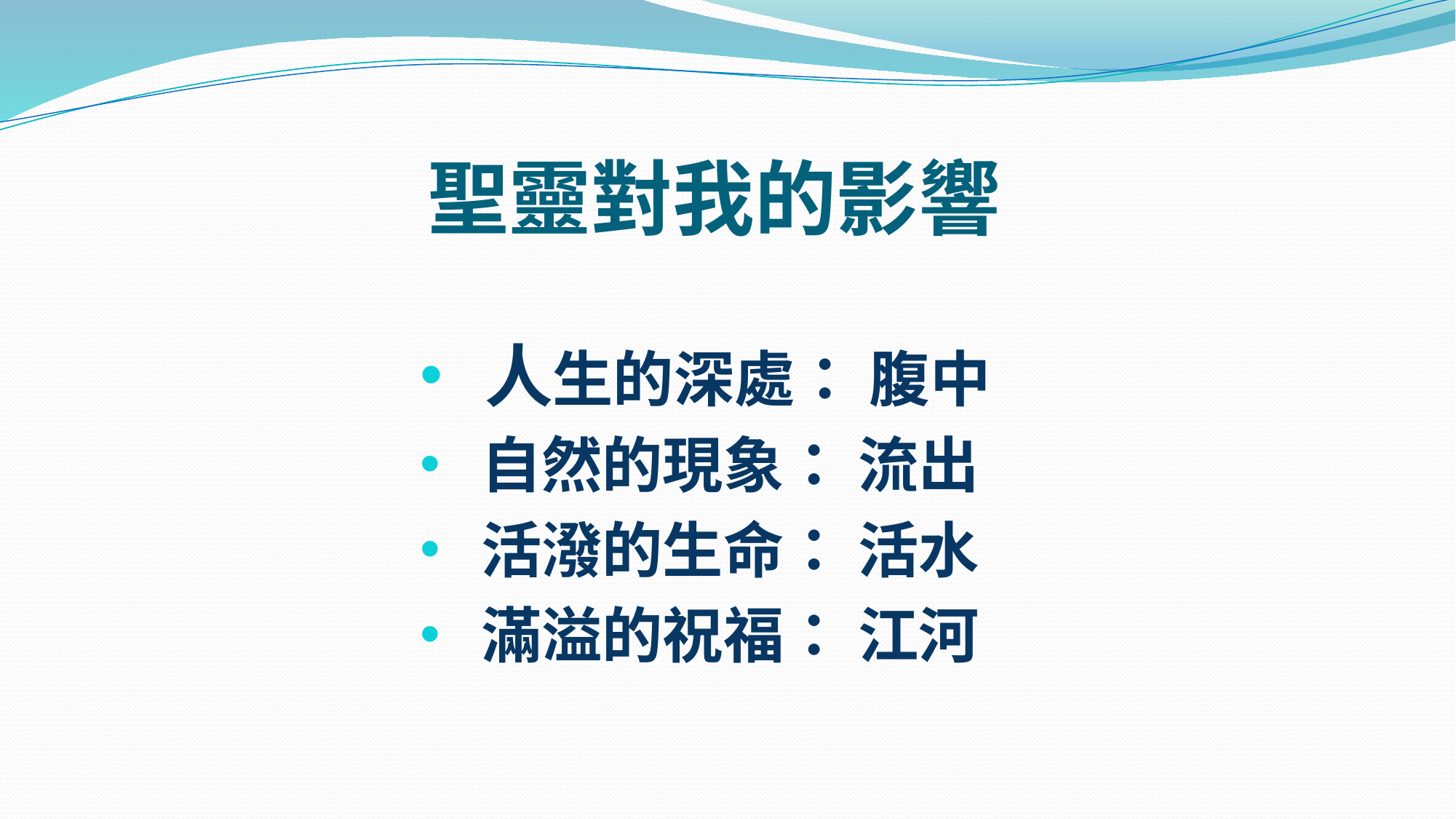

# 聖靈對我的影響
 人生的深處： 腹中
 自然的現象： 流出
 活潑的生命： 活水
 滿溢的祝福： 江河